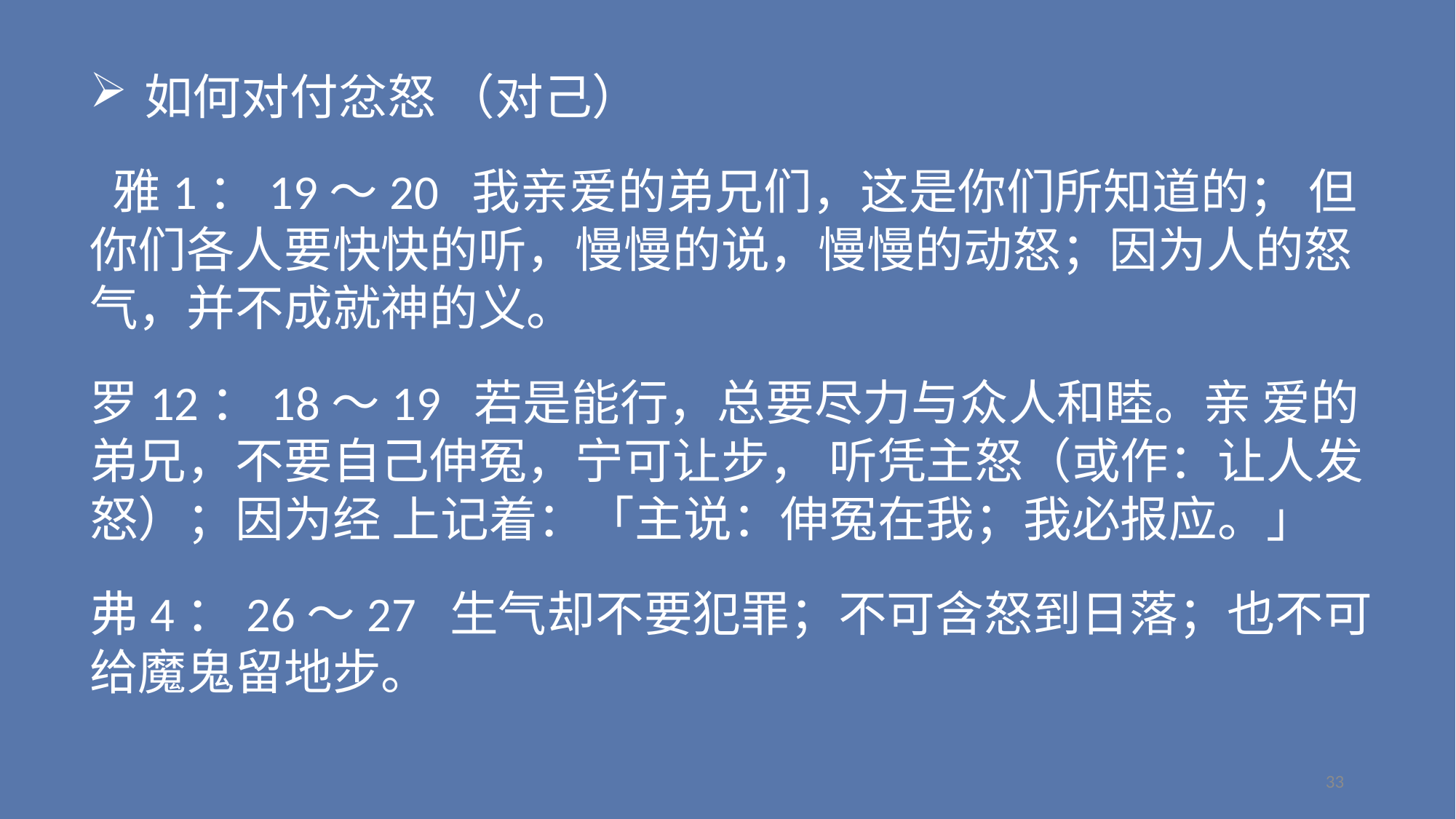

如何对付忿怒 （对己）
 雅1：19～20  我亲爱的弟兄们，这是你们所知道的； 但你们各人要快快的听，慢慢的说，慢慢的动怒；因为人的怒气，并不成就神的义。
罗12：18～19  若是能行，总要尽力与众人和睦。亲 爱的弟兄，不要自己伸冤，宁可让步， 听凭主怒（或作：让人发怒）；因为经 上记着：「主说：伸冤在我；我必报应。」
弗4：26～27  生气却不要犯罪；不可含怒到日落；也不可给魔鬼留地步。
33